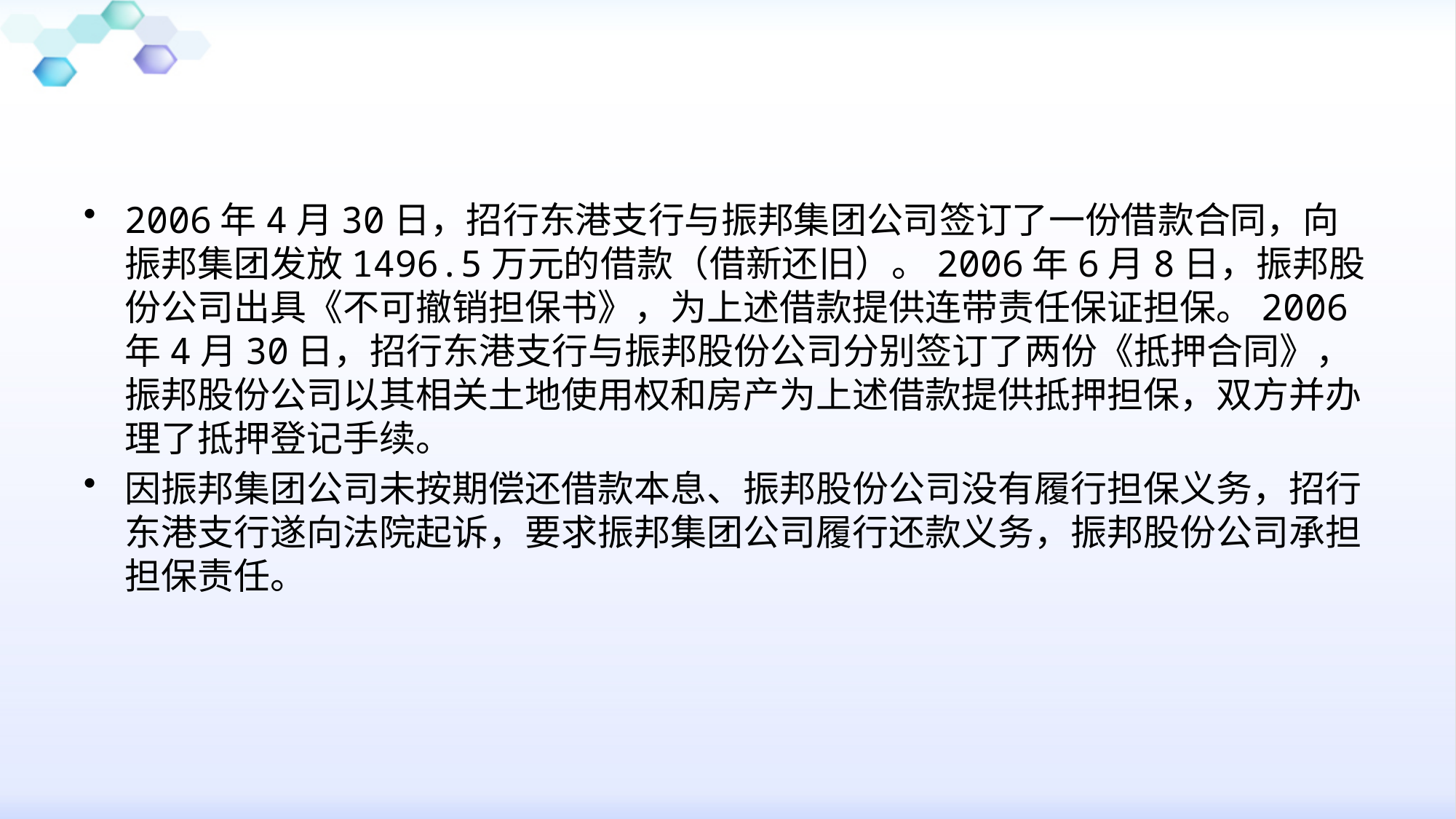

2006年4月30日，招行东港支行与振邦集团公司签订了一份借款合同，向振邦集团发放1496.5万元的借款（借新还旧）。2006年6月8日，振邦股份公司出具《不可撤销担保书》，为上述借款提供连带责任保证担保。2006年4月30日，招行东港支行与振邦股份公司分别签订了两份《抵押合同》，振邦股份公司以其相关土地使用权和房产为上述借款提供抵押担保，双方并办理了抵押登记手续。
因振邦集团公司未按期偿还借款本息、振邦股份公司没有履行担保义务，招行东港支行遂向法院起诉，要求振邦集团公司履行还款义务，振邦股份公司承担担保责任。